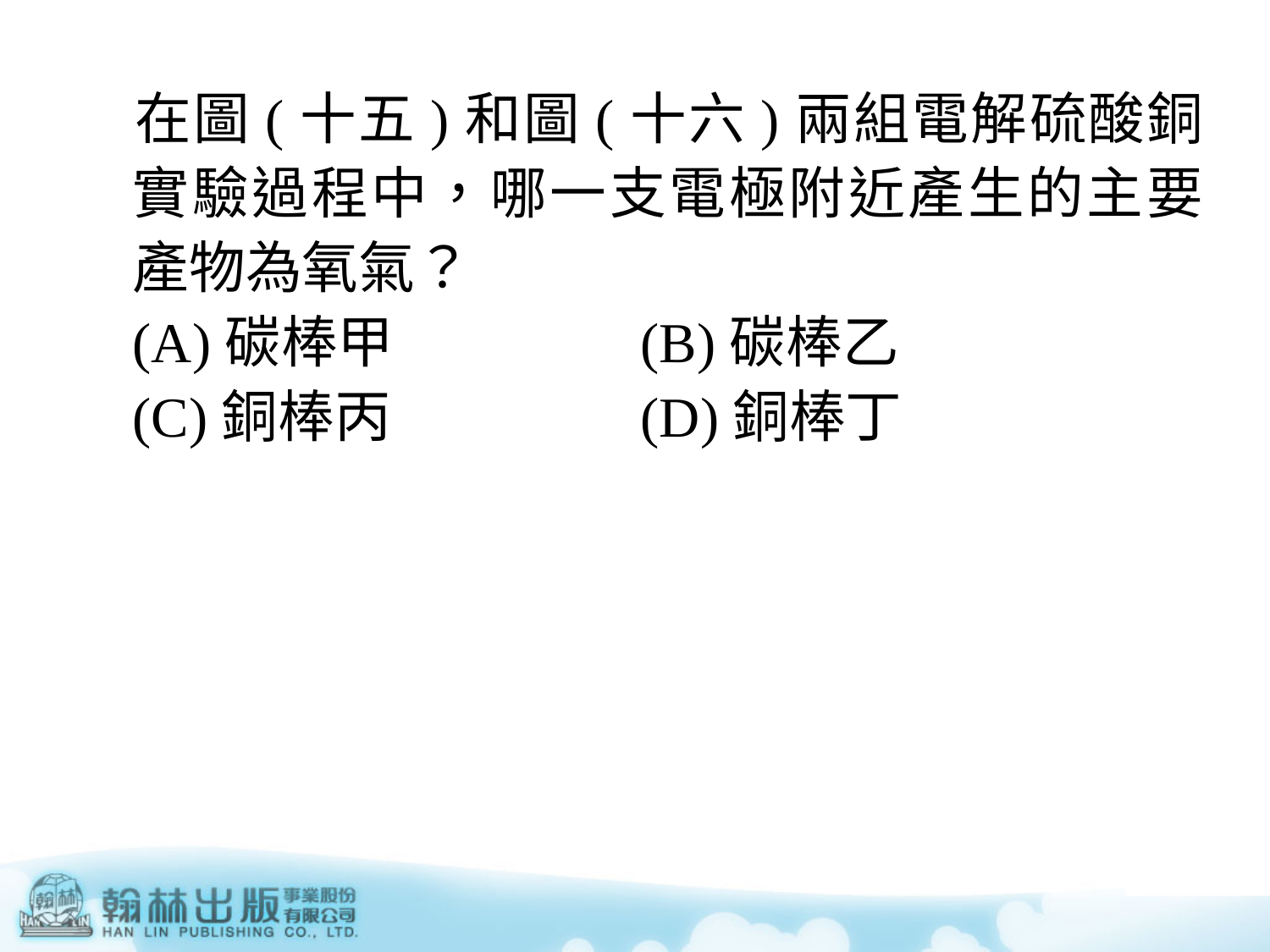

在圖(十五)和圖(十六)兩組電解硫酸銅實驗過程中，哪一支電極附近產生的主要產物為氧氣？
	(A)碳棒甲		(B)碳棒乙
	(C)銅棒丙		(D)銅棒丁